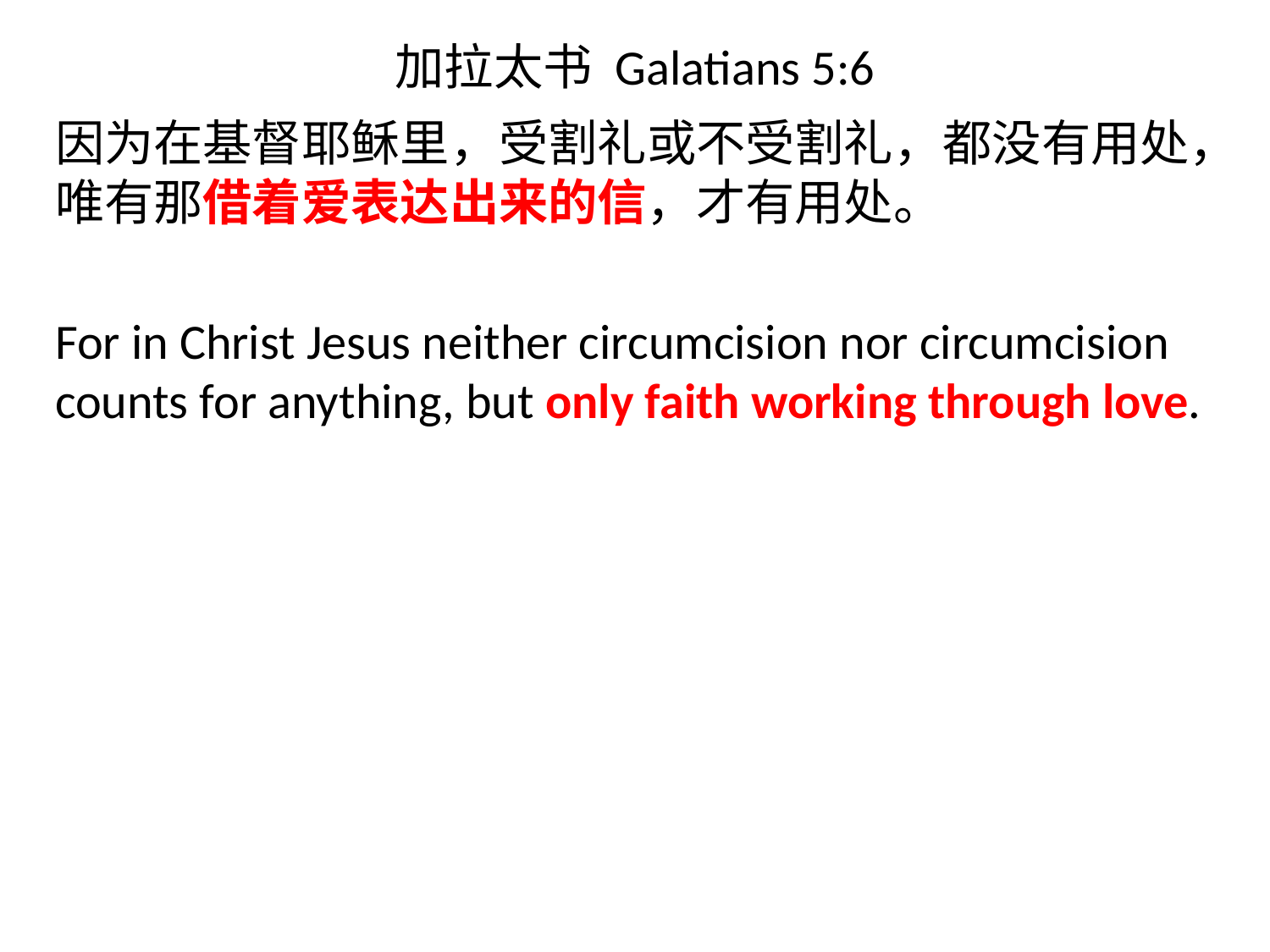

# 加拉太书 Galatians 5:6
因为在基督耶稣里，受割礼或不受割礼，都没有用处，唯有那借着爱表达出来的信，才有用处。

For in Christ Jesus neither circumcision nor circumcision counts for anything, but only faith working through love.